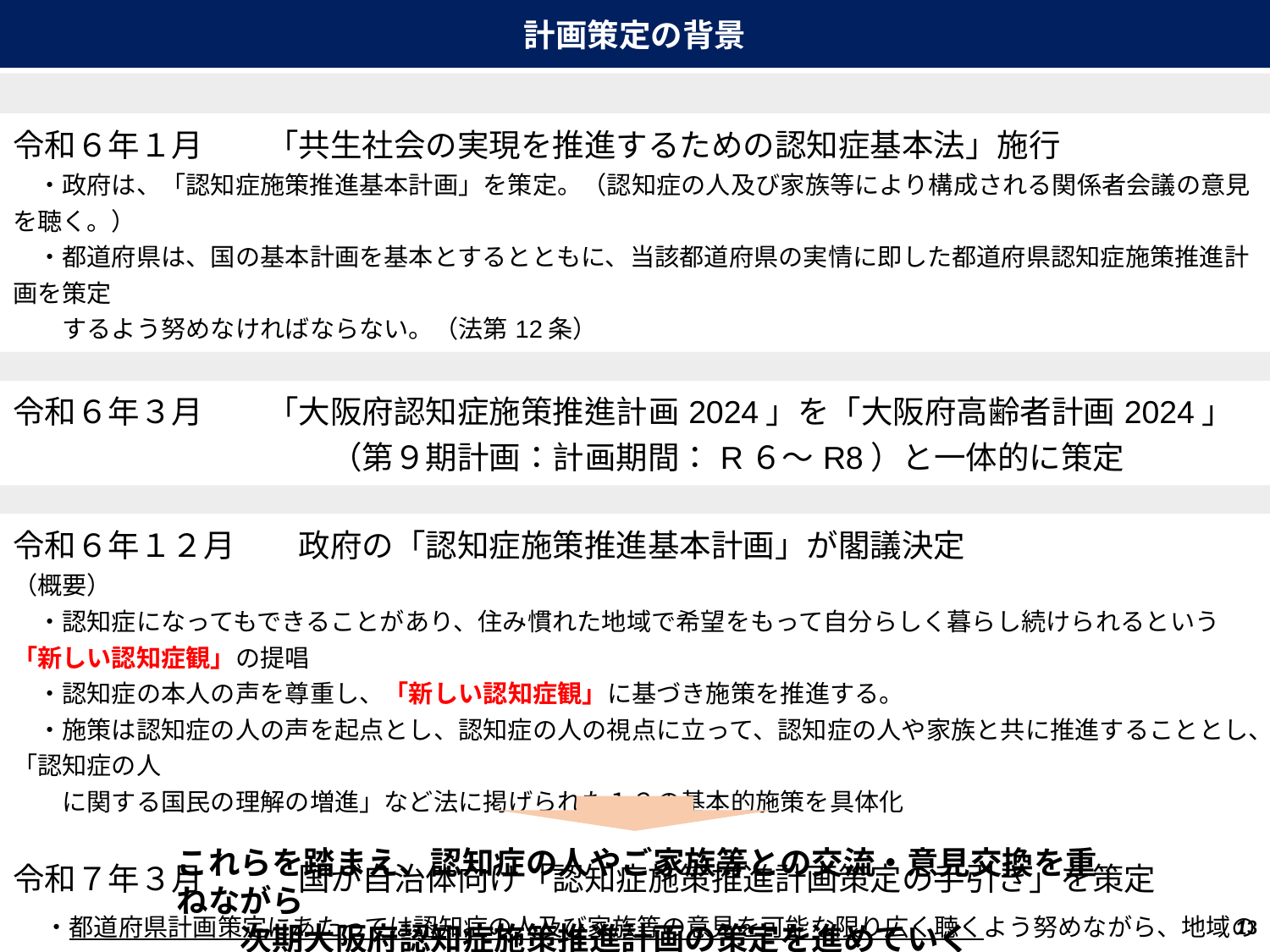

計画策定の背景
|  |
| --- |
|  |
| 令和６年１月　　「共生社会の実現を推進するための認知症基本法」施行 　・政府は、「認知症施策推進基本計画」を策定。（認知症の人及び家族等により構成される関係者会議の意見を聴く。） 　・都道府県は、国の基本計画を基本とするとともに、当該都道府県の実情に即した都道府県認知症施策推進計画を策定 　　するよう努めなければならない。（法第12条） |
|  |
| 令和６年３月　　「大阪府認知症施策推進計画2024」を「大阪府高齢者計画2024」 　　　　　　　　　　（第９期計画：計画期間：R６～R8）と一体的に策定 |
|  |
| 令和６年１２月　　政府の「認知症施策推進基本計画」が閣議決定 （概要） 　・認知症になってもできることがあり、住み慣れた地域で希望をもって自分らしく暮らし続けられるという「新しい認知症観」の提唱 　・認知症の本人の声を尊重し、「新しい認知症観」に基づき施策を推進する。 　・施策は認知症の人の声を起点とし、認知症の人の視点に立って、認知症の人や家族と共に推進することとし、「認知症の人 　　に関する国民の理解の増進」など法に掲げられた１２の基本的施策を具体化 令和７年３月　　　国が自治体向け「認知症施策推進計画策定の手引き」を策定 　・都道府県計画策定にあたっては認知症の人及び家族等の意見を可能な限り広く聴くよう努めながら、地域の実情や特性に 　　即した多様な取組を実施するように努めること |

これらを踏まえ、認知症の人やご家族等との交流・意見交換を重ねながら
　　次期大阪府認知症施策推進計画の策定を進めていく
13